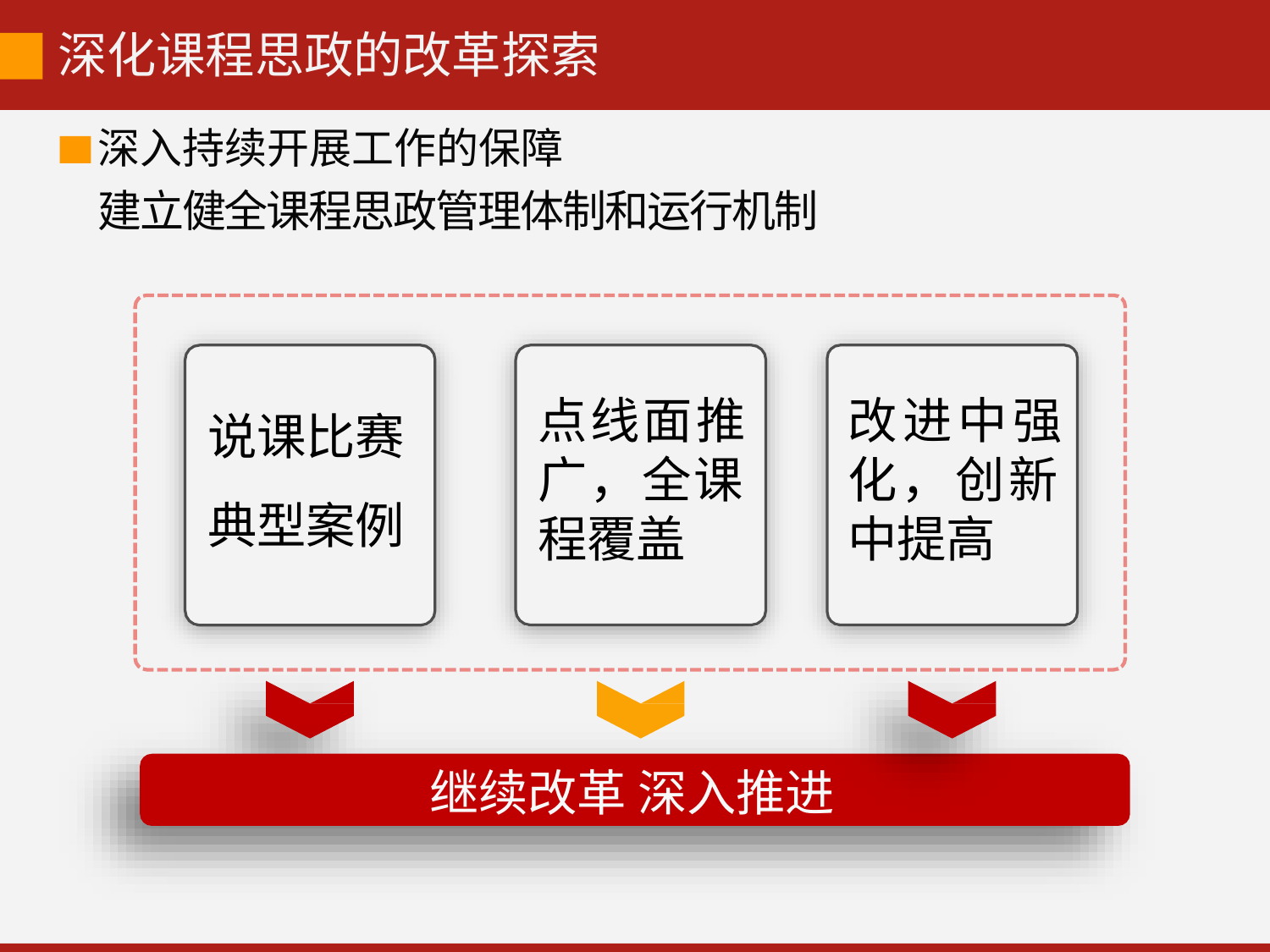

# 深化课程思政的改革探索
深入持续开展工作的保障
建立健全课程思政管理体制和运行机制

说课比赛 典型案例

点线面推 广，全课 程覆盖
改进中强 化，创新 中提高

继续改革 深入推进